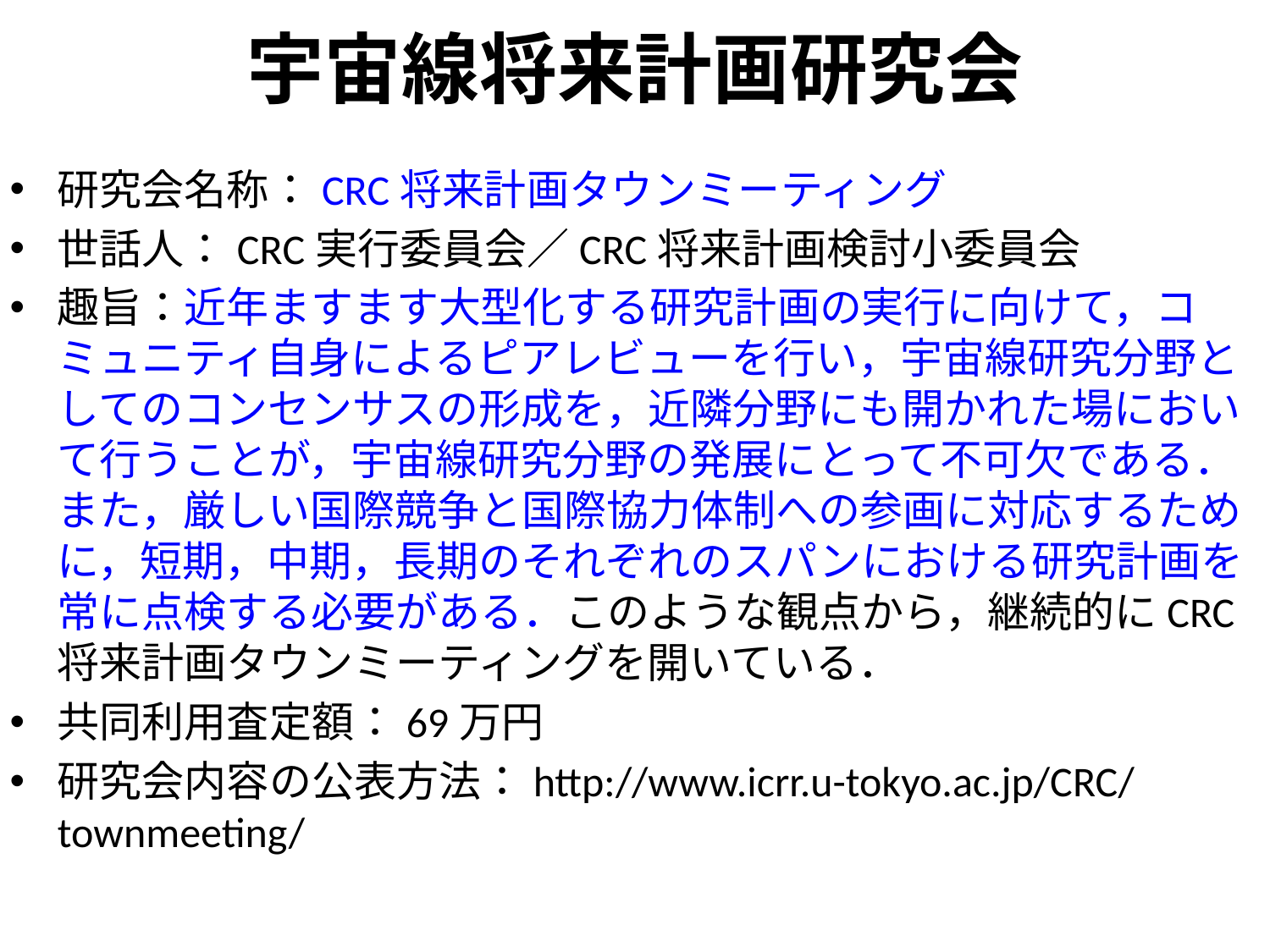

# 宇宙線将来計画研究会
研究会名称：CRC将来計画タウンミーティング
世話人：CRC実行委員会／CRC将来計画検討小委員会
趣旨：近年ますます大型化する研究計画の実行に向けて，コミュニティ自身によるピアレビューを行い，宇宙線研究分野としてのコンセンサスの形成を，近隣分野にも開かれた場において行うことが，宇宙線研究分野の発展にとって不可欠である．また，厳しい国際競争と国際協力体制への参画に対応するために，短期，中期，長期のそれぞれのスパンにおける研究計画を常に点検する必要がある．このような観点から，継続的にCRC将来計画タウンミーティングを開いている．
共同利用査定額：69万円
研究会内容の公表方法：http://www.icrr.u-tokyo.ac.jp/CRC/townmeeting/